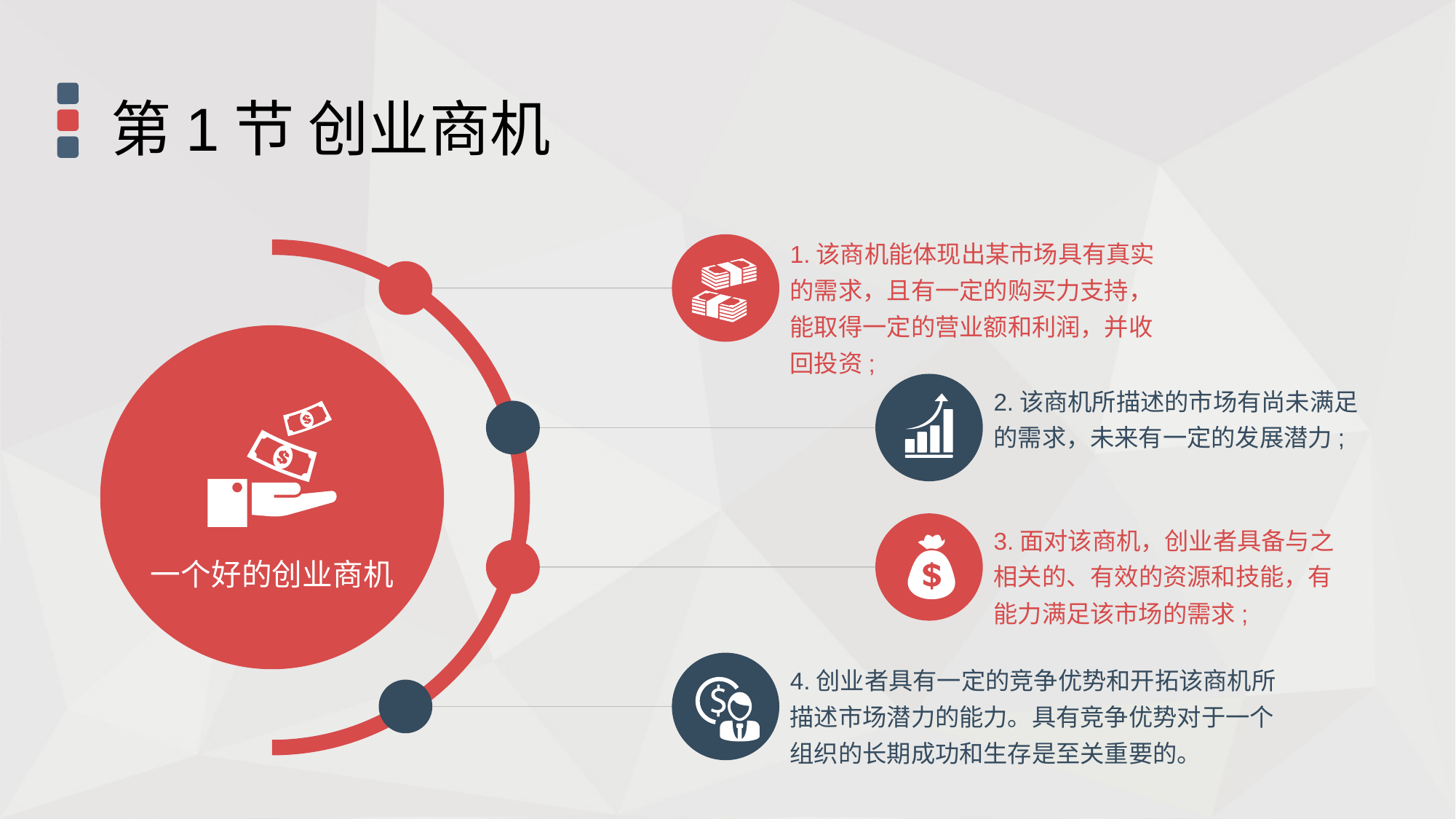

第1节 创业商机
1.该商机能体现出某市场具有真实的需求，且有一定的购买力支持，能取得一定的营业额和利润，并收回投资;

2.该商机所描述的市场有尚未满足的需求，未来有一定的发展潜力;

3.面对该商机，创业者具备与之相关的、有效的资源和技能，有能力满足该市场的需求;

一个好的创业商机

4.创业者具有一定的竞争优势和开拓该商机所描述市场潜力的能力。具有竞争优势对于一个组织的长期成功和生存是至关重要的。